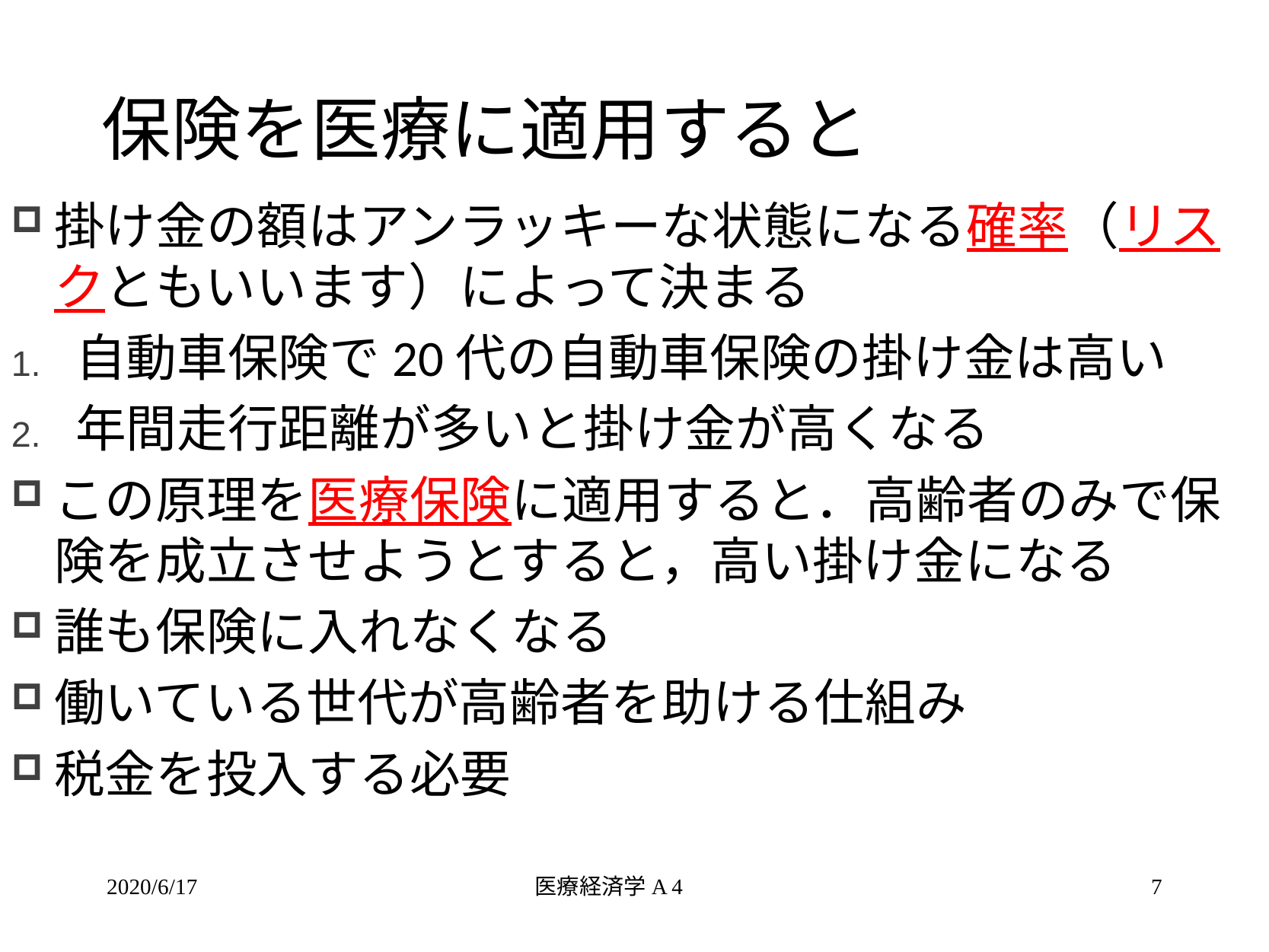

# 保険を医療に適用すると
掛け金の額はアンラッキーな状態になる確率（リスクともいいます）によって決まる
自動車保険で20代の自動車保険の掛け金は高い
年間走行距離が多いと掛け金が高くなる
この原理を医療保険に適用すると．高齢者のみで保険を成立させようとすると，高い掛け金になる
誰も保険に入れなくなる
働いている世代が高齢者を助ける仕組み
税金を投入する必要

2020/6/17
医療経済学A 4
7